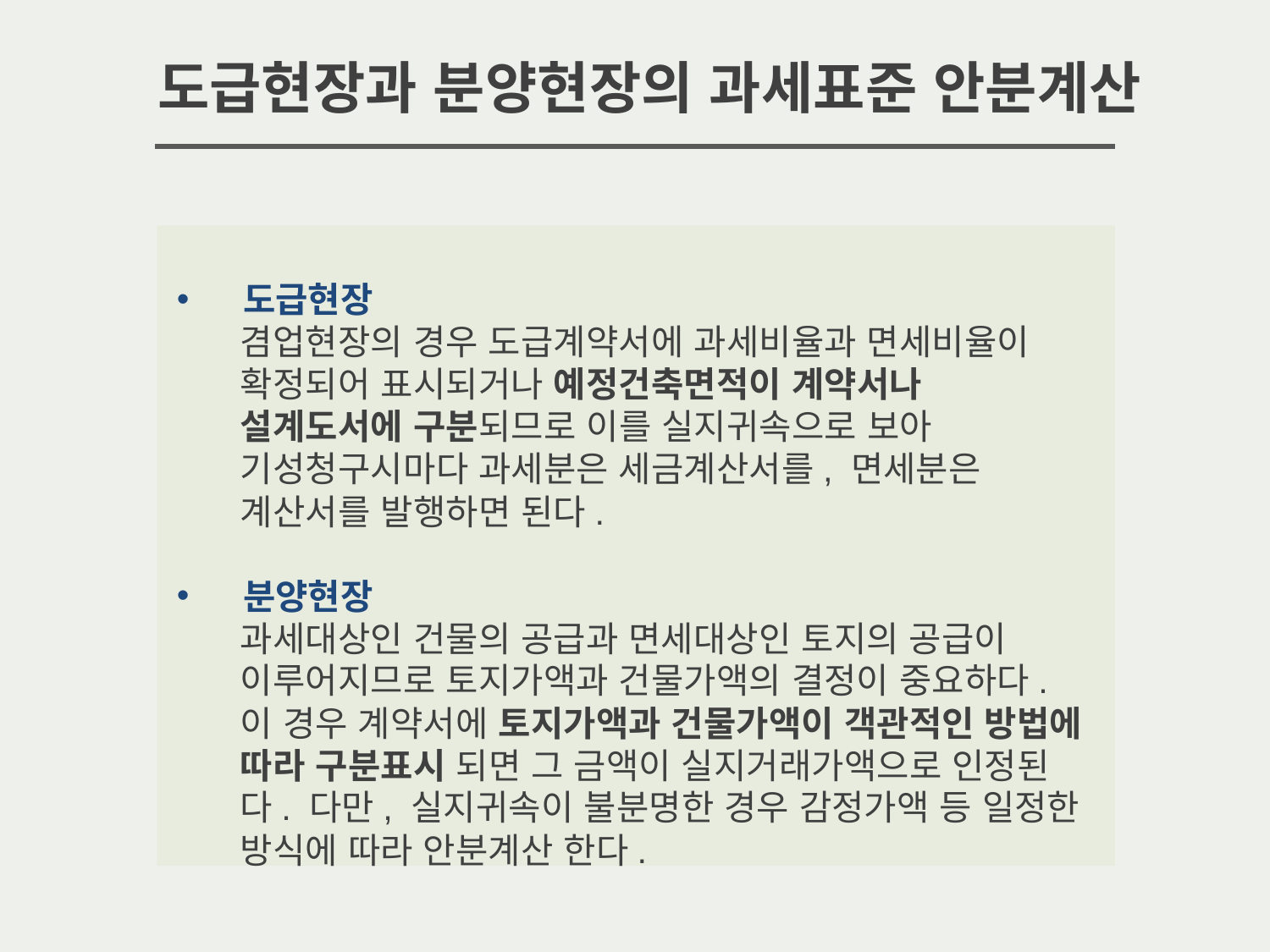

도급현장과 분양현장의 과세표준 안분계산

 도급현장
겸업현장의 경우 도급계약서에 과세비율과 면세비율이 확정되어 표시되거나 예정건축면적이 계약서나 설계도서에 구분되므로 이를 실지귀속으로 보아 기성청구시마다 과세분은 세금계산서를, 면세분은 계산서를 발행하면 된다.
 분양현장
과세대상인 건물의 공급과 면세대상인 토지의 공급이 이루어지므로 토지가액과 건물가액의 결정이 중요하다. 이 경우 계약서에 토지가액과 건물가액이 객관적인 방법에 따라 구분표시 되면 그 금액이 실지거래가액으로 인정된다. 다만, 실지귀속이 불분명한 경우 감정가액 등 일정한 방식에 따라 안분계산 한다.